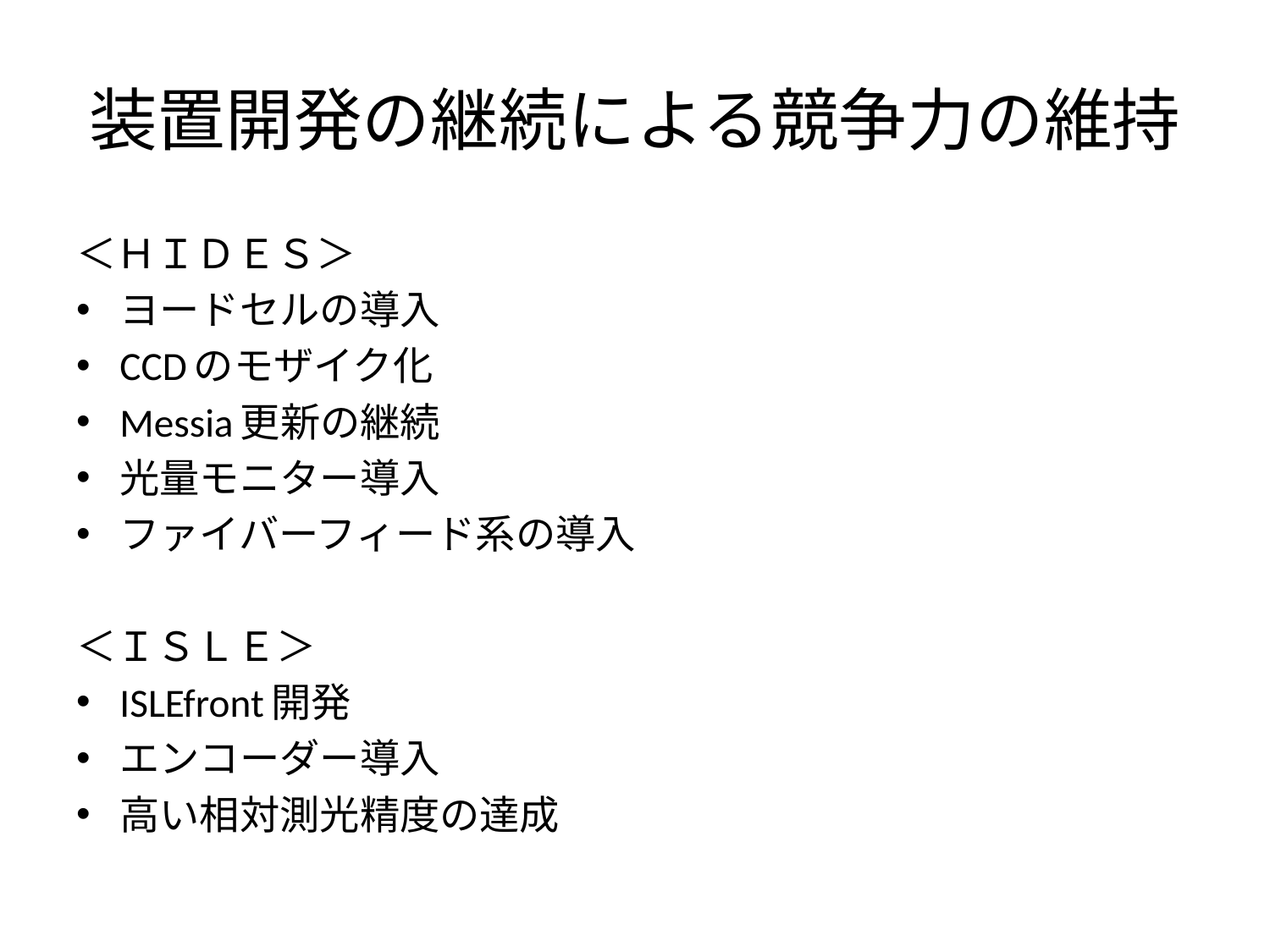

# 装置開発の継続による競争力の維持
＜ＨＩＤＥＳ＞
ヨードセルの導入
CCDのモザイク化
Messia更新の継続
光量モニター導入
ファイバーフィード系の導入

＜ＩＳＬＥ＞
ISLEfront開発
エンコーダー導入
高い相対測光精度の達成